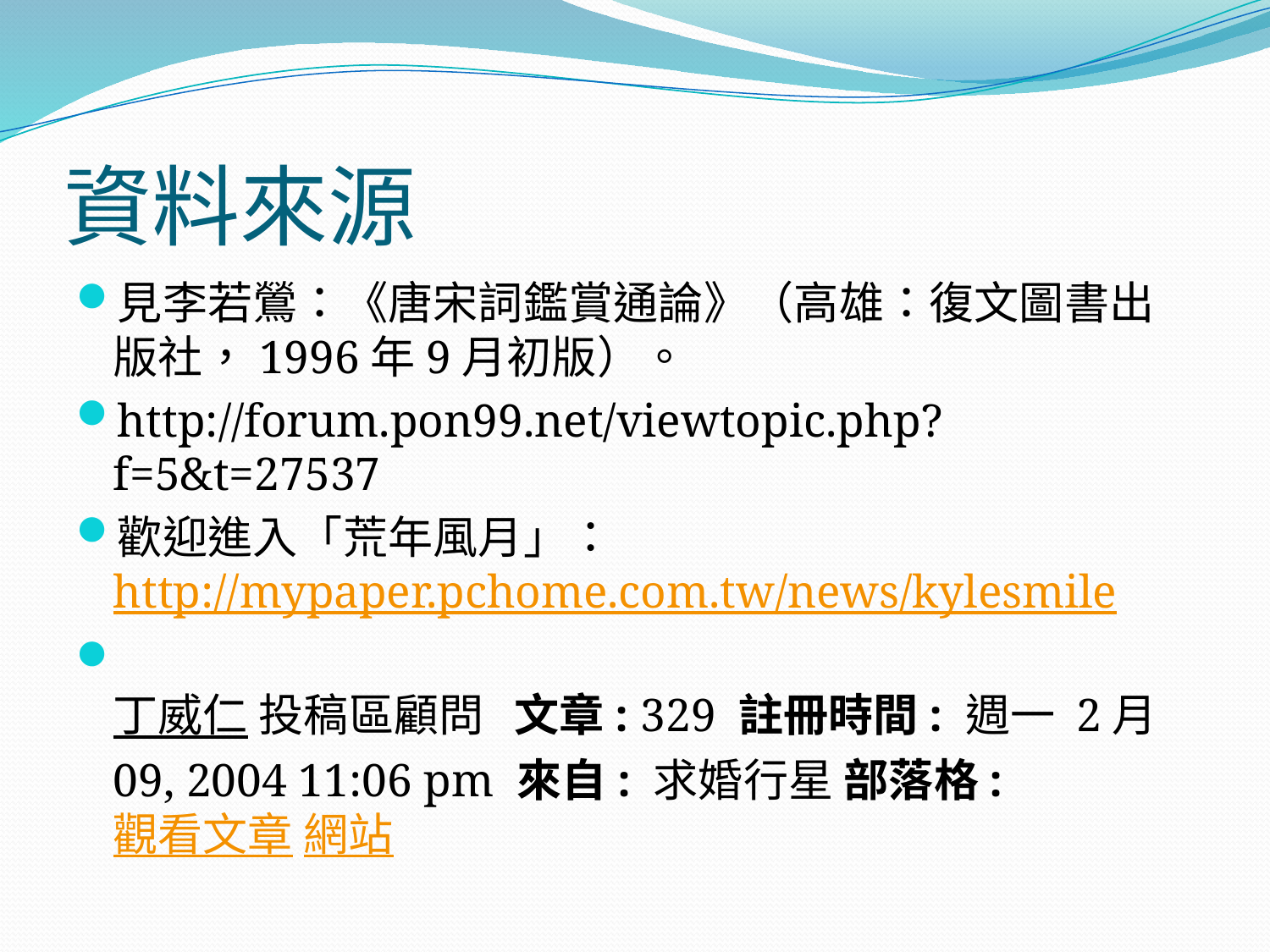

# 資料來源
見李若鶯：《唐宋詞鑑賞通論》（高雄：復文圖書出版社，1996年9月初版）。
http://forum.pon99.net/viewtopic.php?f=5&t=27537
歡迎進入「荒年風月」：
http://mypaper.pchome.com.tw/news/kylesmile
丁威仁 投稿區顧問   文章: 329 註冊時間: 週一 2月 09, 2004 11:06 pm 來自: 求婚行星 部落格: 觀看文章 網站